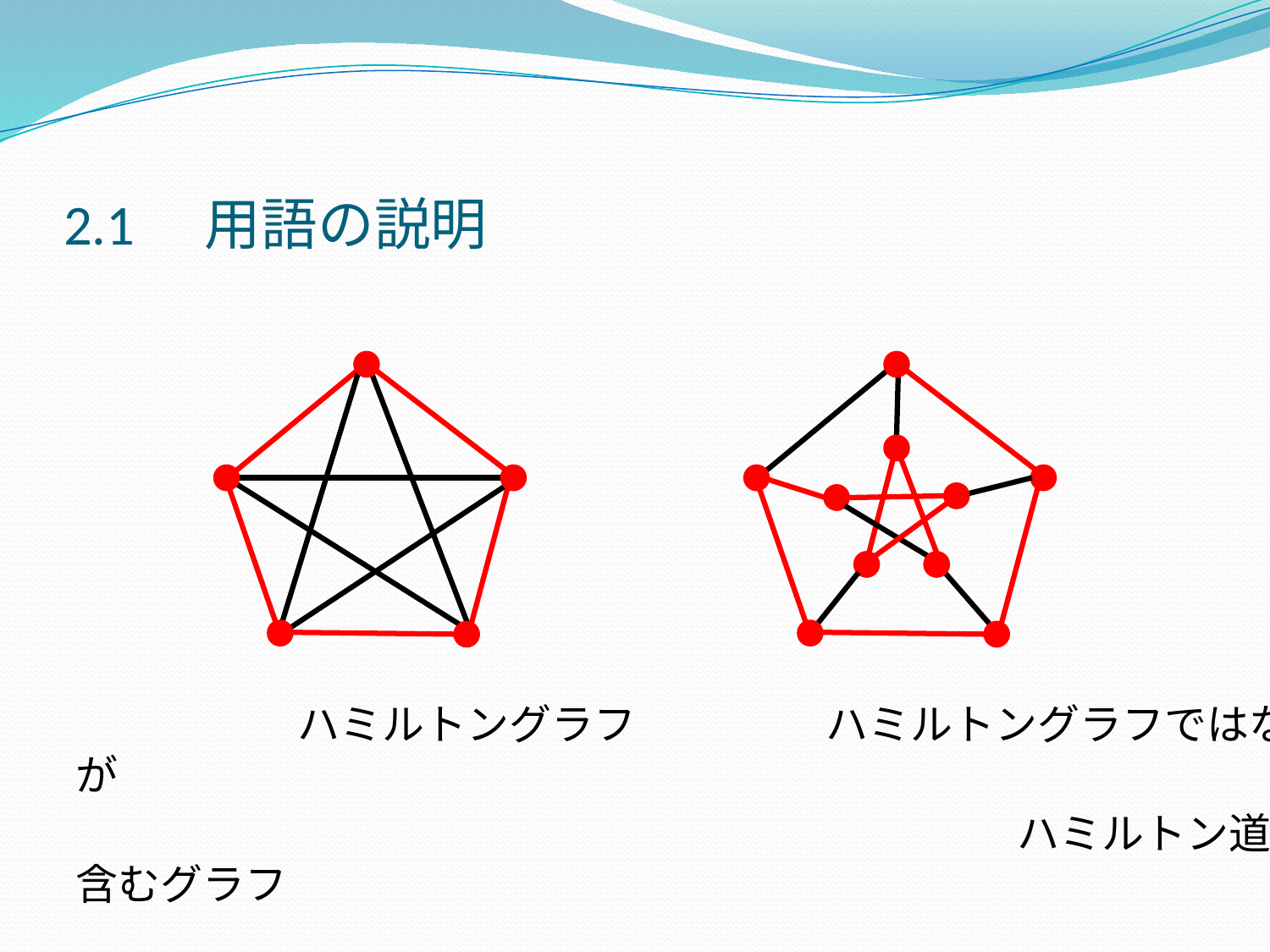

2.1　用語の説明

　　　　　 ハミルトングラフ                    ハミルトングラフではないが
　　　　　　　　　　　　　　　　　　　　　　 ハミルトン道を含むグラフ